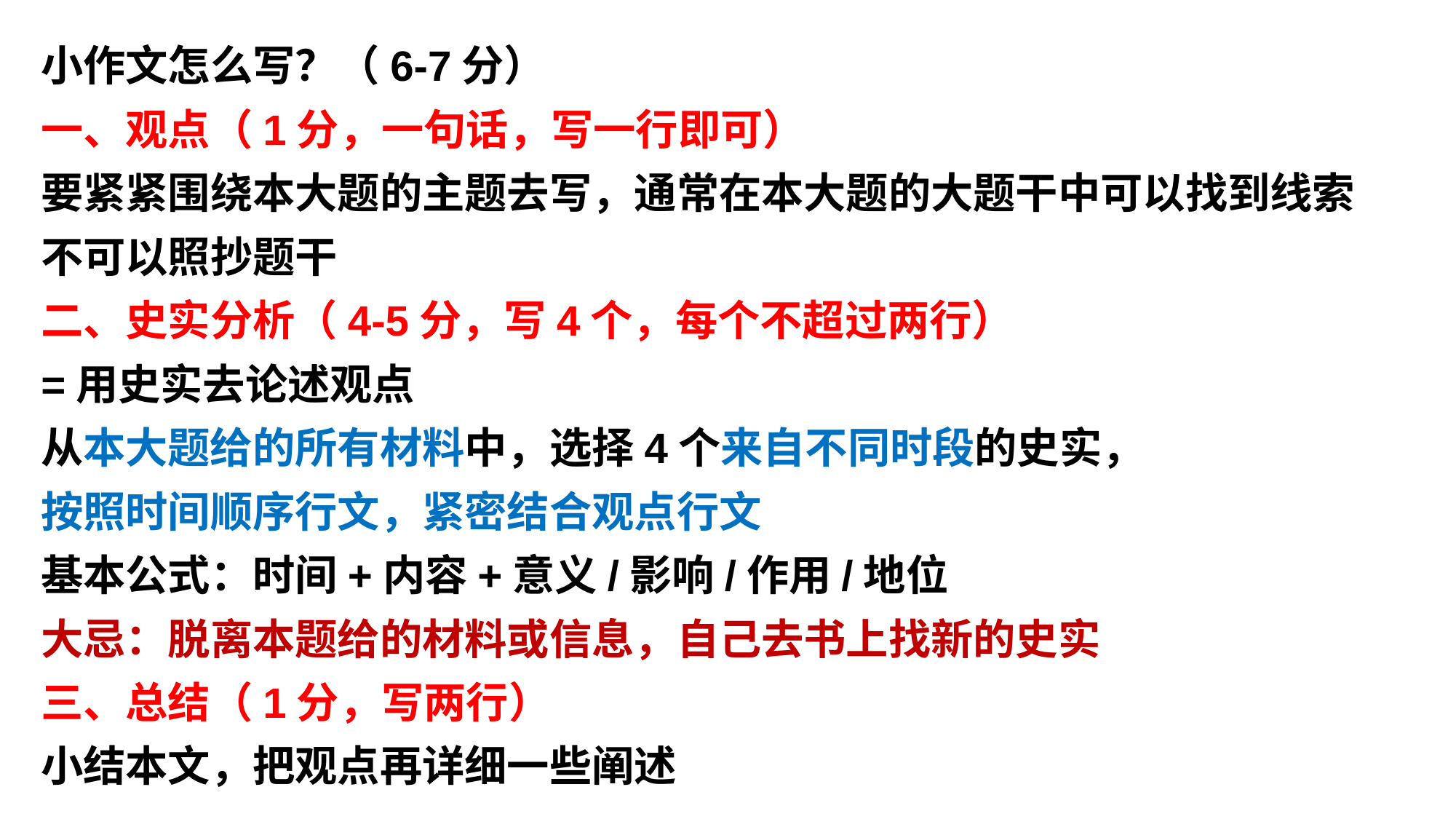

小作文怎么写？（6-7分）
一、观点（1分，一句话，写一行即可）
要紧紧围绕本大题的主题去写，通常在本大题的大题干中可以找到线索
不可以照抄题干
二、史实分析（4-5分，写4个，每个不超过两行）
=用史实去论述观点
从本大题给的所有材料中，选择4个来自不同时段的史实，
按照时间顺序行文，紧密结合观点行文
基本公式：时间+内容+意义/影响/作用/地位
大忌：脱离本题给的材料或信息，自己去书上找新的史实
三、总结（1分，写两行）
小结本文，把观点再详细一些阐述